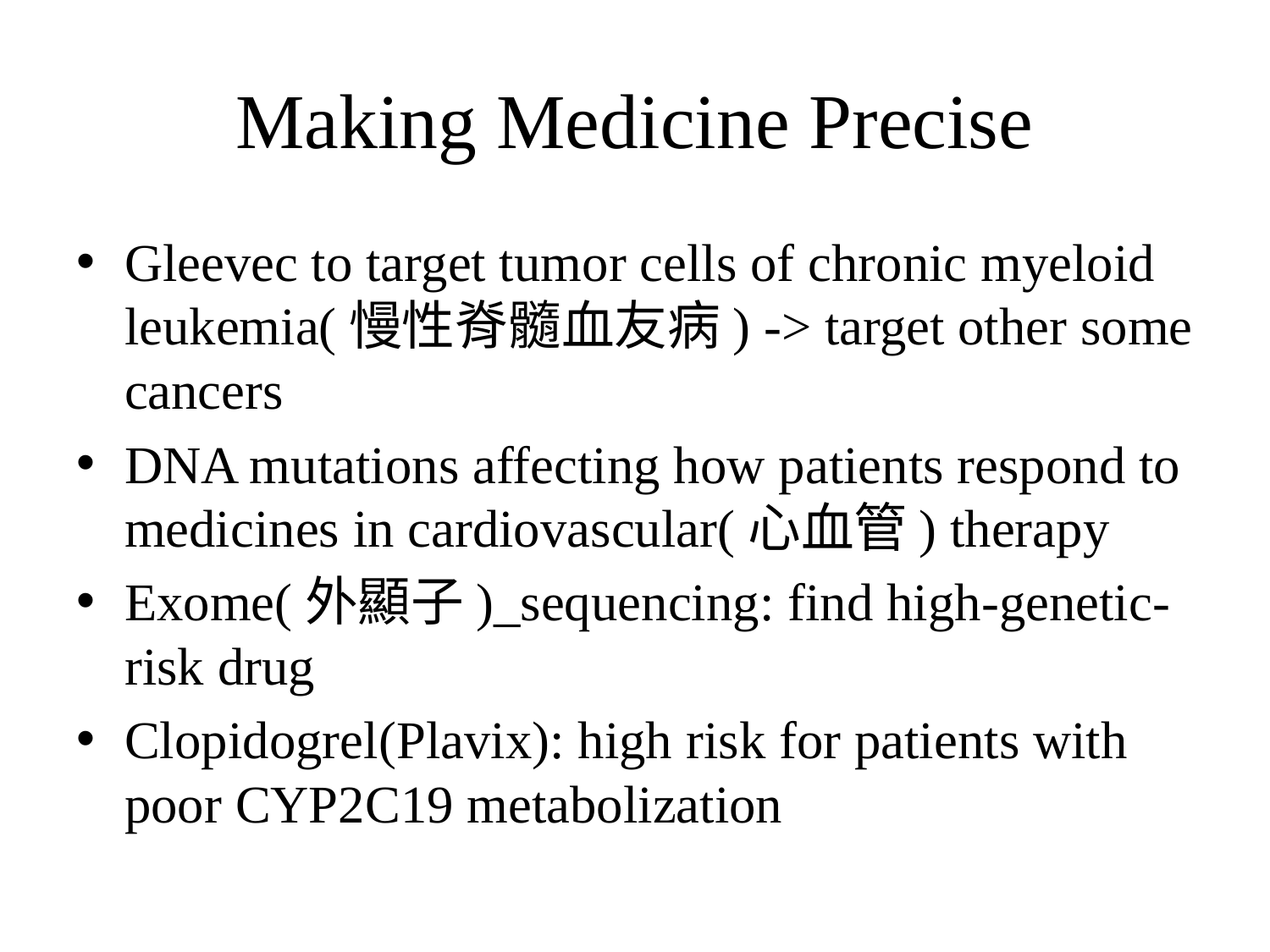

# Making Medicine Precise
Gleevec to target tumor cells of chronic myeloid leukemia(慢性脊髓血友病) -> target other some cancers
DNA mutations affecting how patients respond to medicines in cardiovascular(心血管) therapy
Exome(外顯子)_sequencing: find high-genetic-risk drug
Clopidogrel(Plavix): high risk for patients with poor CYP2C19 metabolization